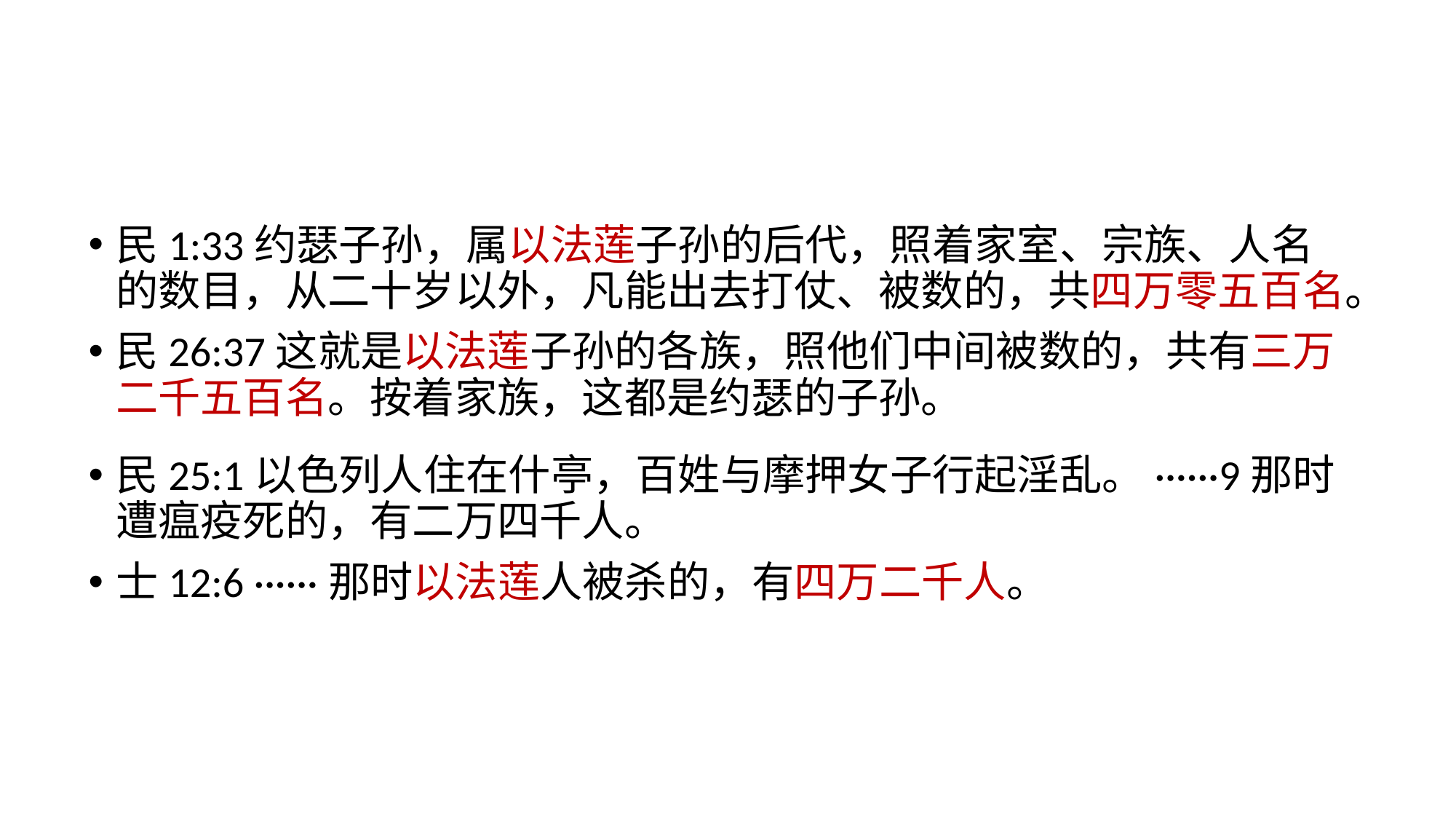

民1:33约瑟子孙，属以法莲子孙的后代，照着家室、宗族、人名的数目，从二十岁以外，凡能出去打仗、被数的，共四万零五百名。
民26:37这就是以法莲子孙的各族，照他们中间被数的，共有三万二千五百名。按着家族，这都是约瑟的子孙。

民25:1以色列人住在什亭，百姓与摩押女子行起淫乱。······9那时遭瘟疫死的，有二万四千人。
士12:6 ······那时以法莲人被杀的，有四万二千人。